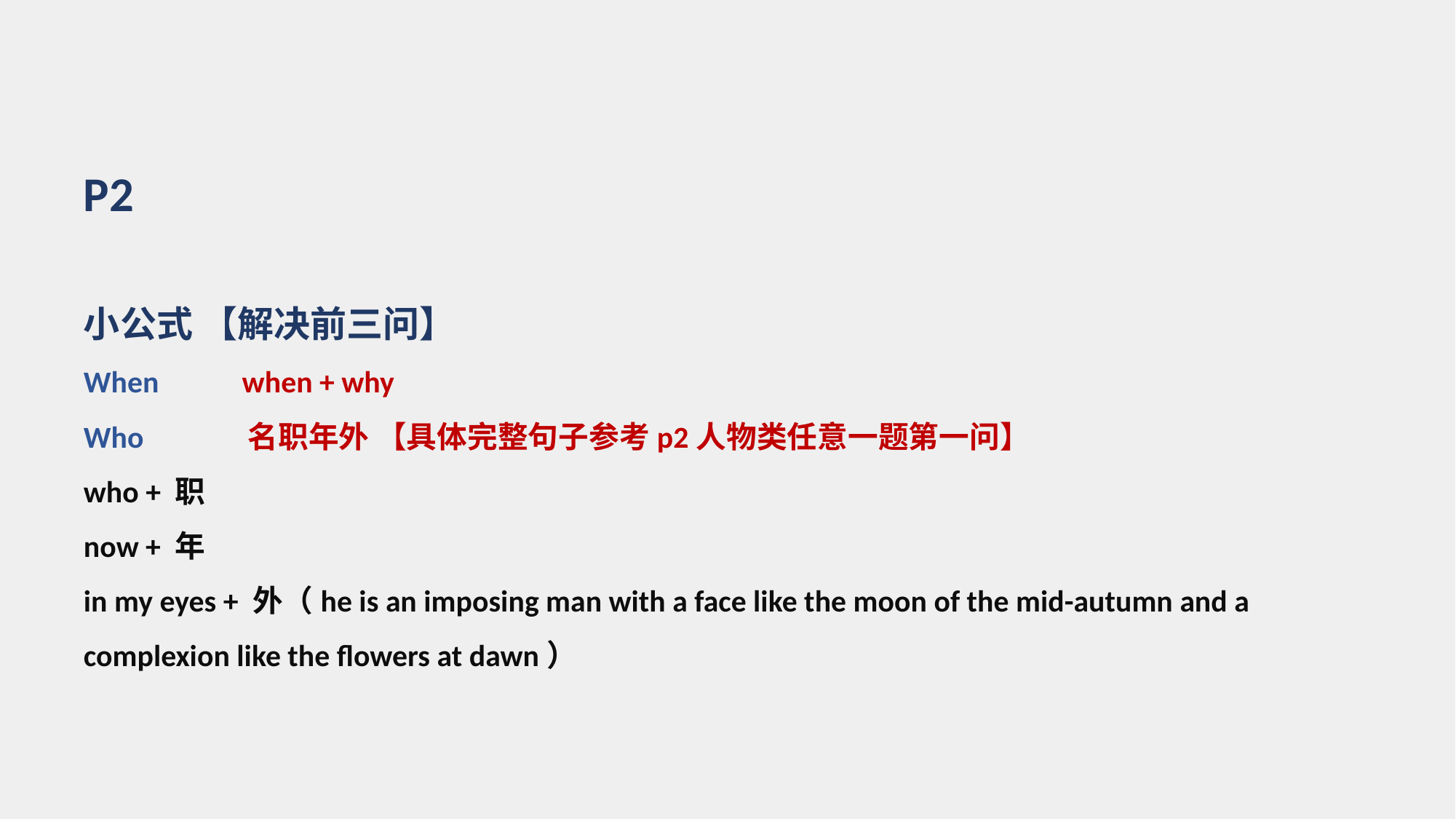

P2

小公式 【解决前三问】
When            when + why
Who              名职年外 【具体完整句子参考p2人物类任意一题第一问】
who + 职
now + 年
in my eyes + 外（he is an imposing man with a face like the moon of the mid-autumn and a complexion like the flowers at dawn）